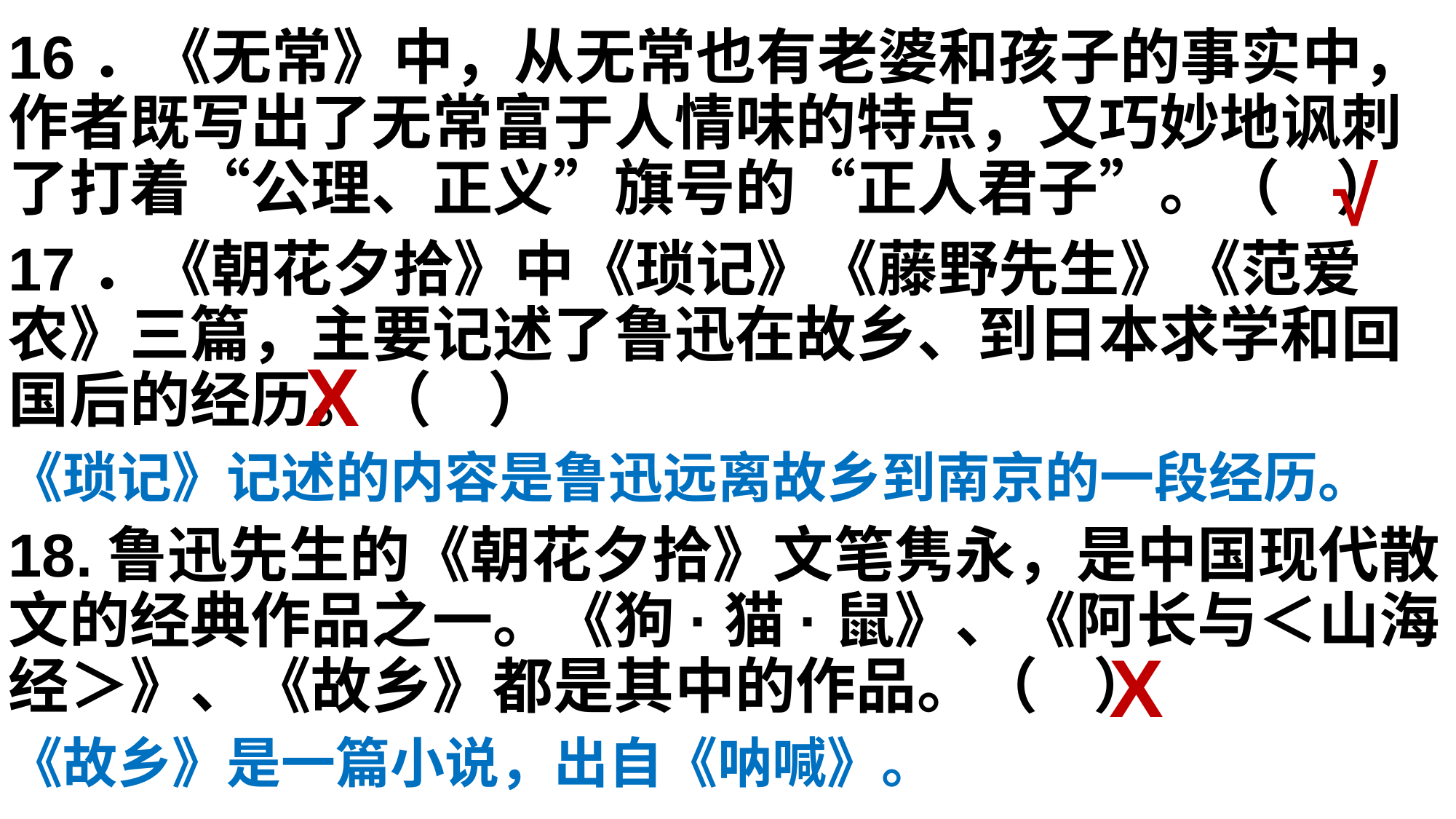

16．《无常》中，从无常也有老婆和孩子的事实中，作者既写出了无常富于人情味的特点，又巧妙地讽刺了打着“公理、正义”旗号的“正人君子”。（    ）
17．《朝花夕拾》中《琐记》《藤野先生》《范爱农》三篇，主要记述了鲁迅在故乡、到日本求学和回国后的经历。（    ）
《琐记》记述的内容是鲁迅远离故乡到南京的一段经历。
18.鲁迅先生的《朝花夕拾》文笔隽永，是中国现代散文的经典作品之一。《狗·猫·鼠》、《阿长与＜山海经＞》、《故乡》都是其中的作品。（    ）
《故乡》是一篇小说，出自《呐喊》。

√
X
X